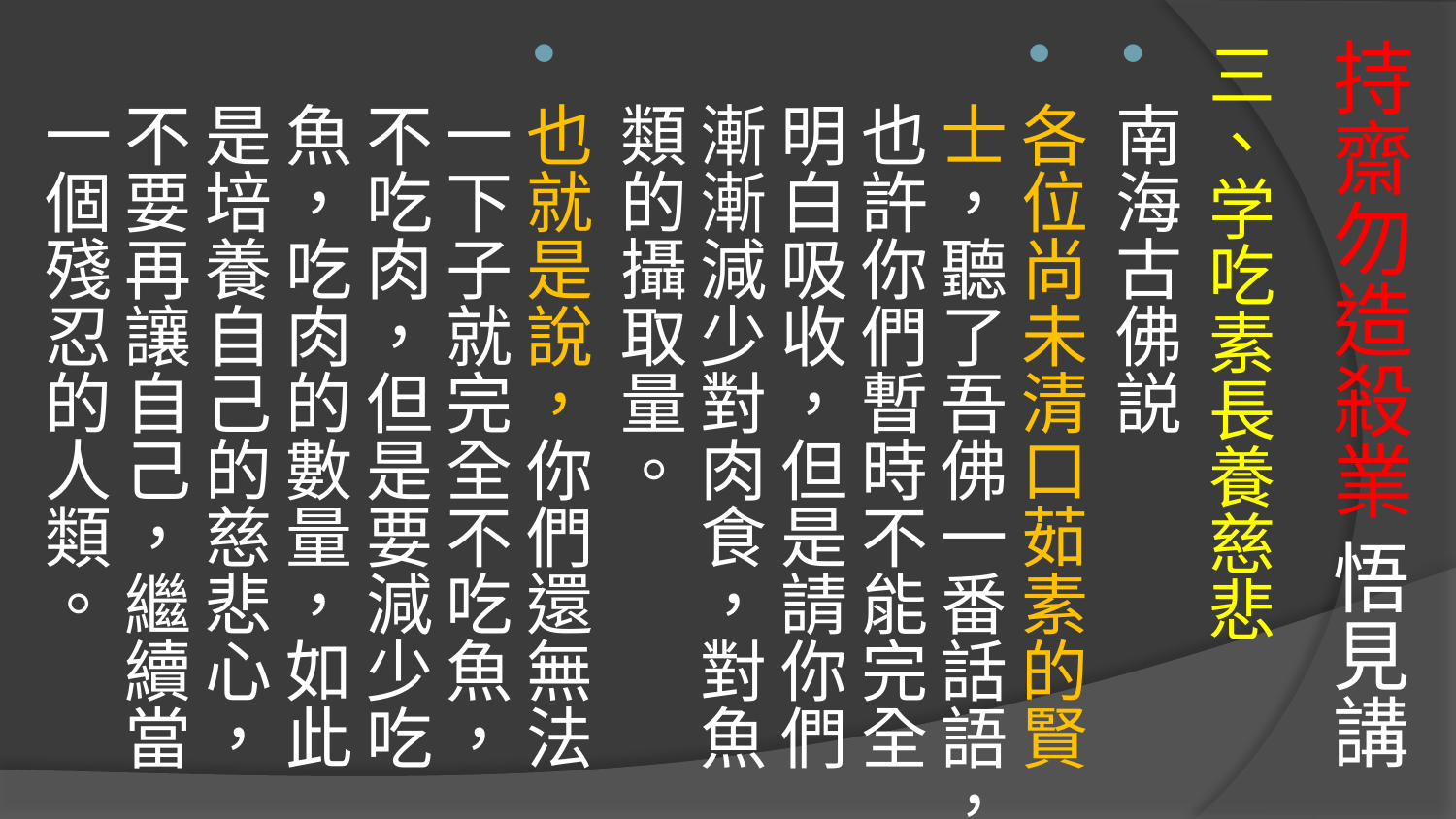

# 持齋勿造殺業 悟見講
三、学吃素長養慈悲
南海古佛説
各位尚未清口茹素的賢士，聽了吾佛一番話語，也許你們暫時不能完全明白吸收，但是請你們漸漸減少對肉食，對魚類的攝取量。
也就是說，你們還無法一下子就完全不吃魚，不吃肉，但是要減少吃魚，吃肉的數量，如此是培養自己的慈悲心，不要再讓自己，繼續當一個殘忍的人類。